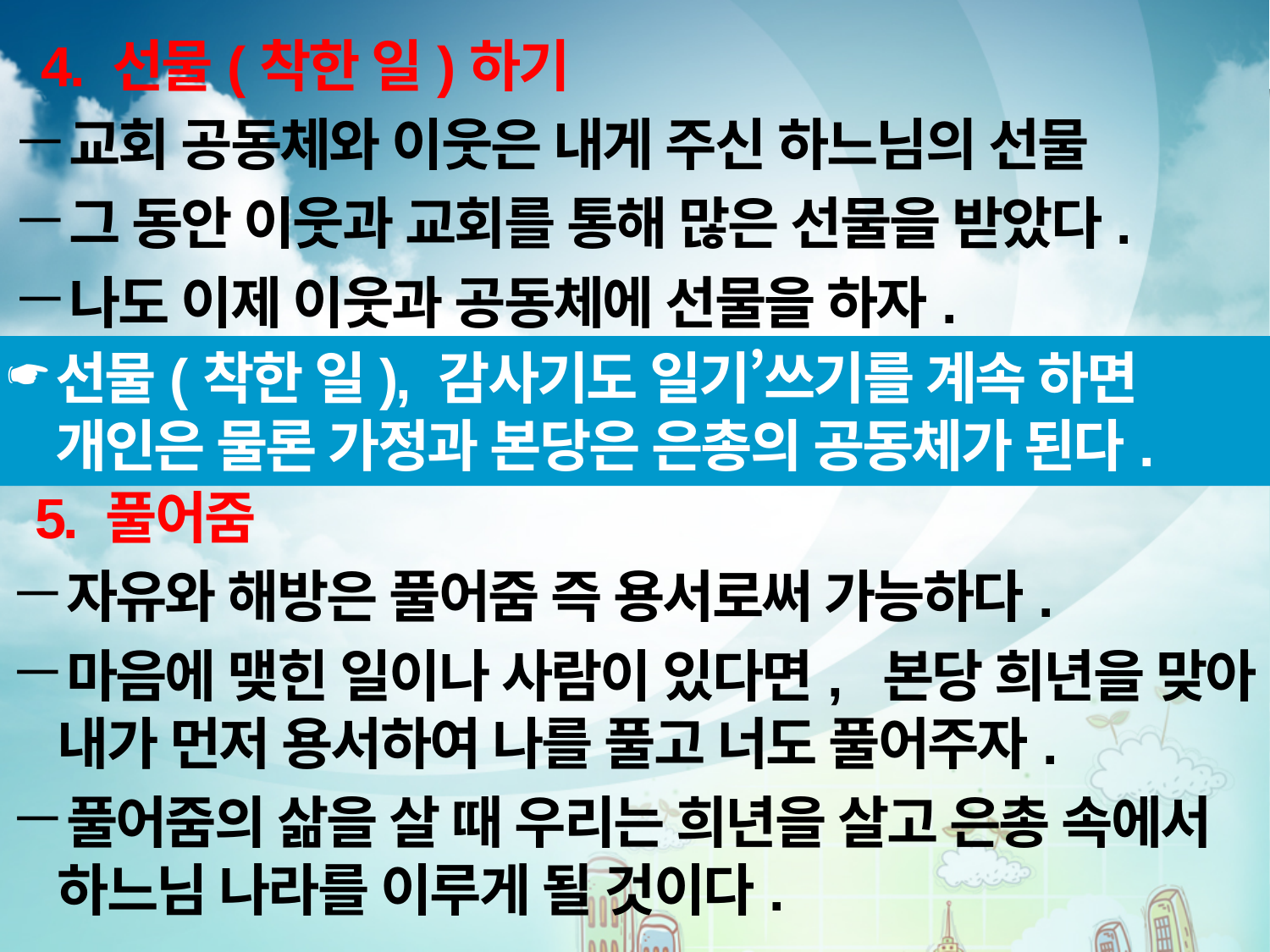

4. 선물(착한 일)하기
교회 공동체와 이웃은 내게 주신 하느님의 선물
그 동안 이웃과 교회를 통해 많은 선물을 받았다.
나도 이제 이웃과 공동체에 선물을 하자.

선물(착한 일), 감사기도 일기’쓰기를 계속 하면 개인은 물론 가정과 본당은 은총의 공동체가 된다.

  5. 풀어줌
자유와 해방은 풀어줌 즉 용서로써 가능하다.
마음에 맺힌 일이나 사람이 있다면,  본당 희년을 맞아 내가 먼저 용서하여 나를 풀고 너도 풀어주자.
풀어줌의 삶을 살 때 우리는 희년을 살고 은총 속에서 하느님 나라를 이루게 될 것이다.